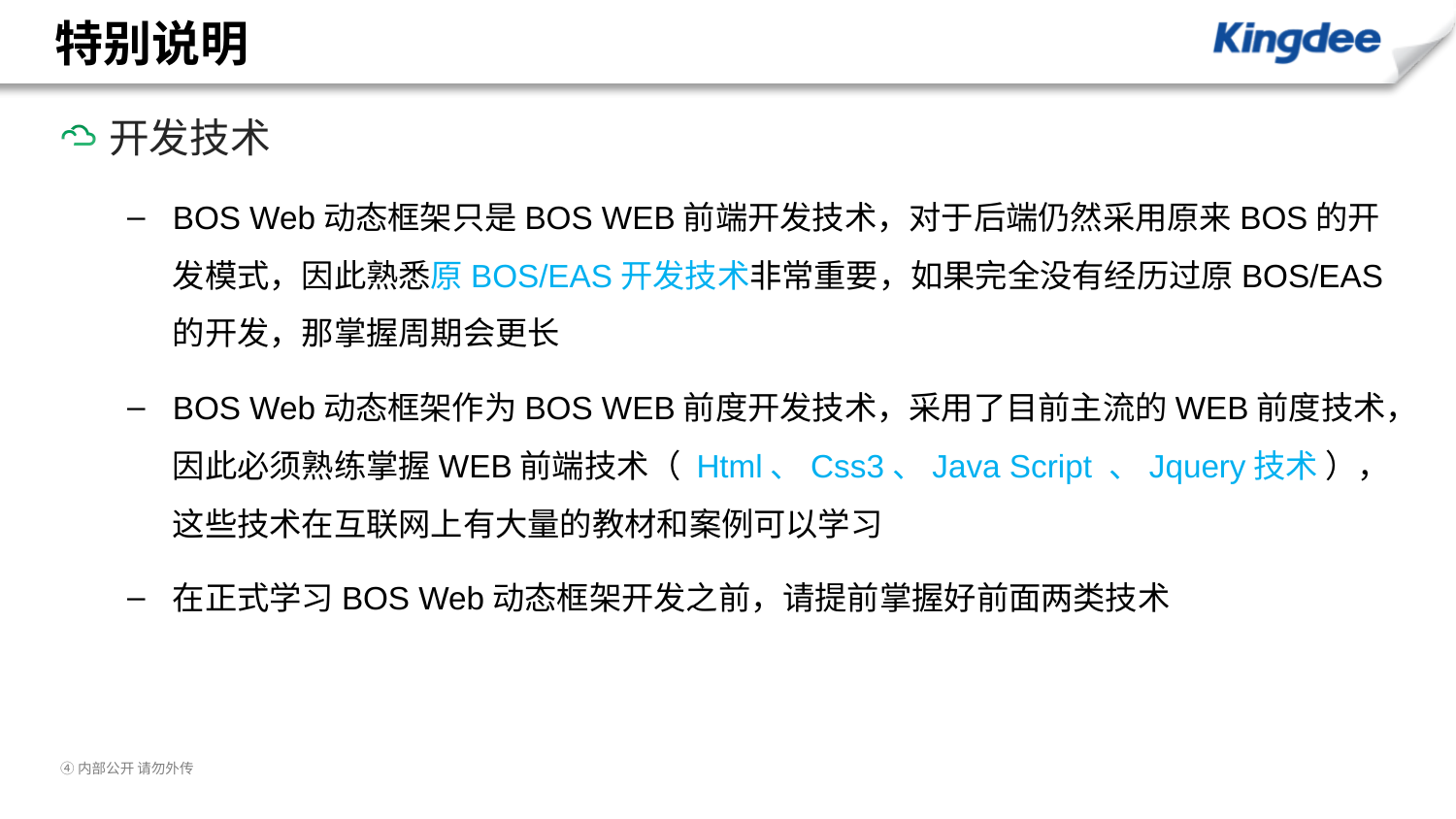

特别说明
开发技术
BOS Web动态框架只是BOS WEB前端开发技术，对于后端仍然采用原来BOS的开发模式，因此熟悉原BOS/EAS开发技术非常重要，如果完全没有经历过原BOS/EAS的开发，那掌握周期会更长
BOS Web动态框架作为BOS WEB前度开发技术，采用了目前主流的WEB前度技术，因此必须熟练掌握WEB前端技术（ Html、Css3、Java Script 、Jquery技术 ），这些技术在互联网上有大量的教材和案例可以学习
在正式学习BOS Web动态框架开发之前，请提前掌握好前面两类技术